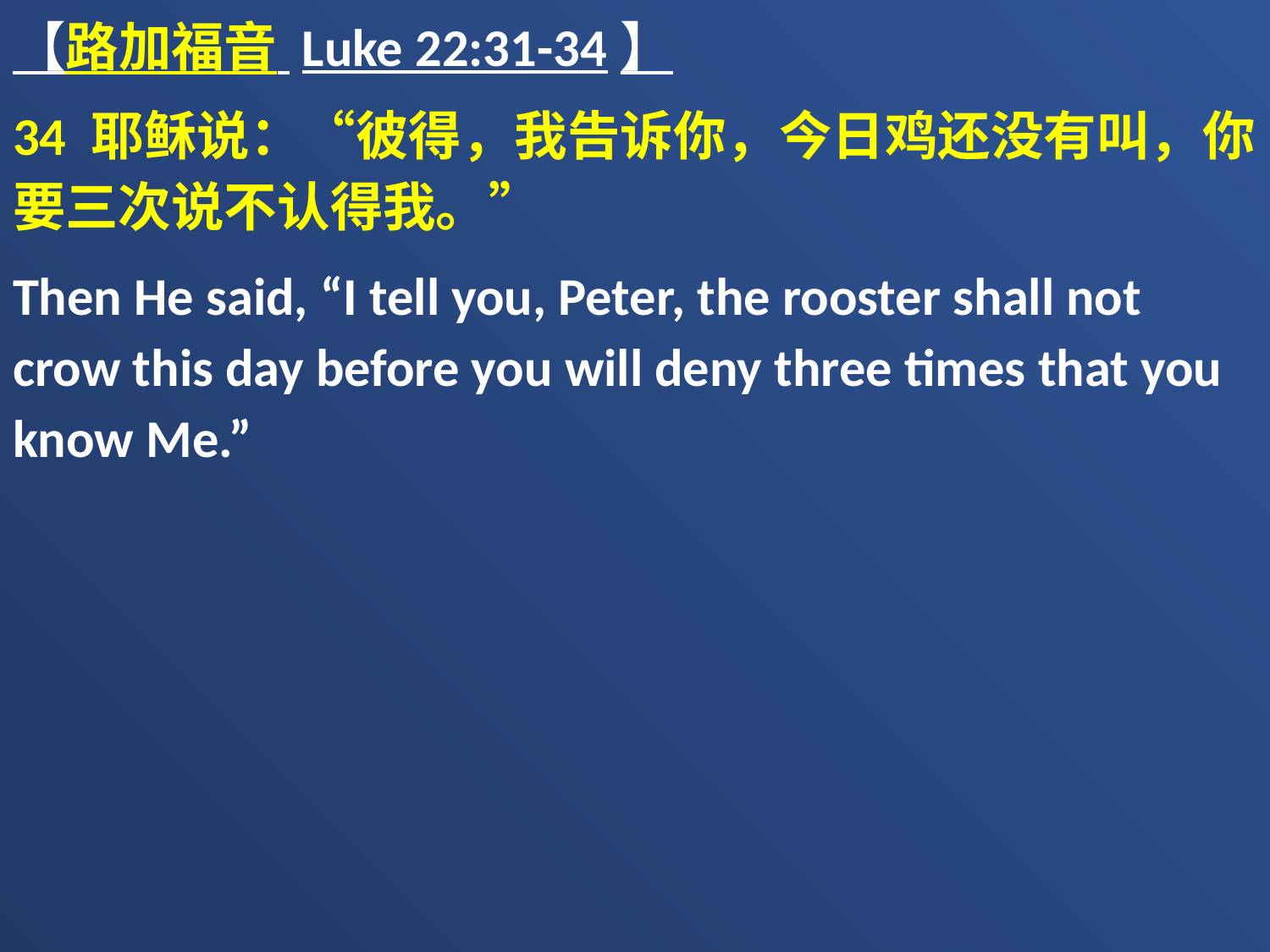

【路加福音 Luke 22:31-34】
34 耶稣说：“彼得，我告诉你，今日鸡还没有叫，你要三次说不认得我。”
Then He said, “I tell you, Peter, the rooster shall not crow this day before you will deny three times that you know Me.”